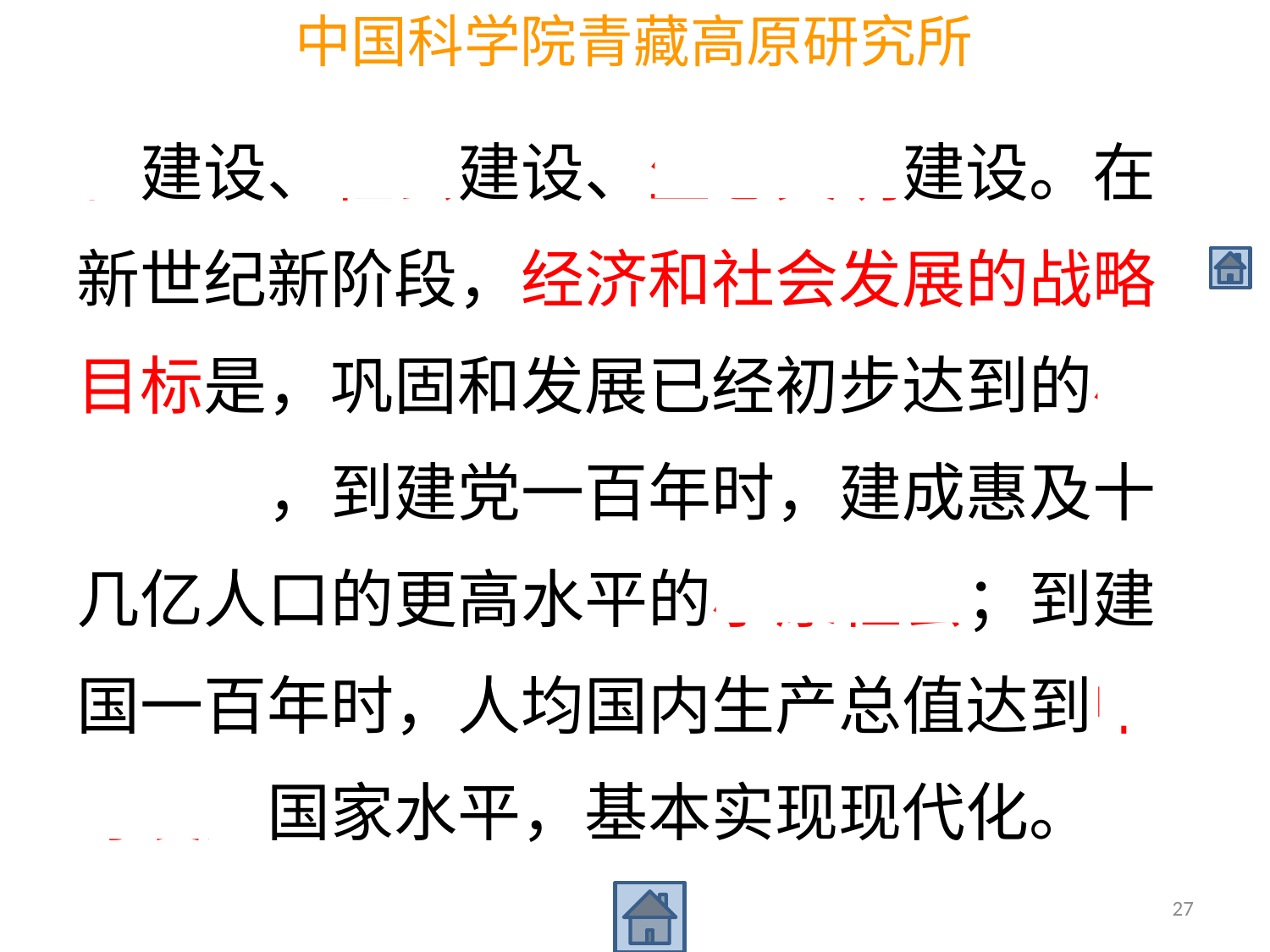

# 化建设、社会建设、生态文明建设。在新世纪新阶段，经济和社会发展的战略目标是，巩固和发展已经初步达到的小康水平，到建党一百年时，建成惠及十几亿人口的更高水平的小康社会；到建国一百年时，人均国内生产总值达到中等发达国家水平，基本实现现代化。

27